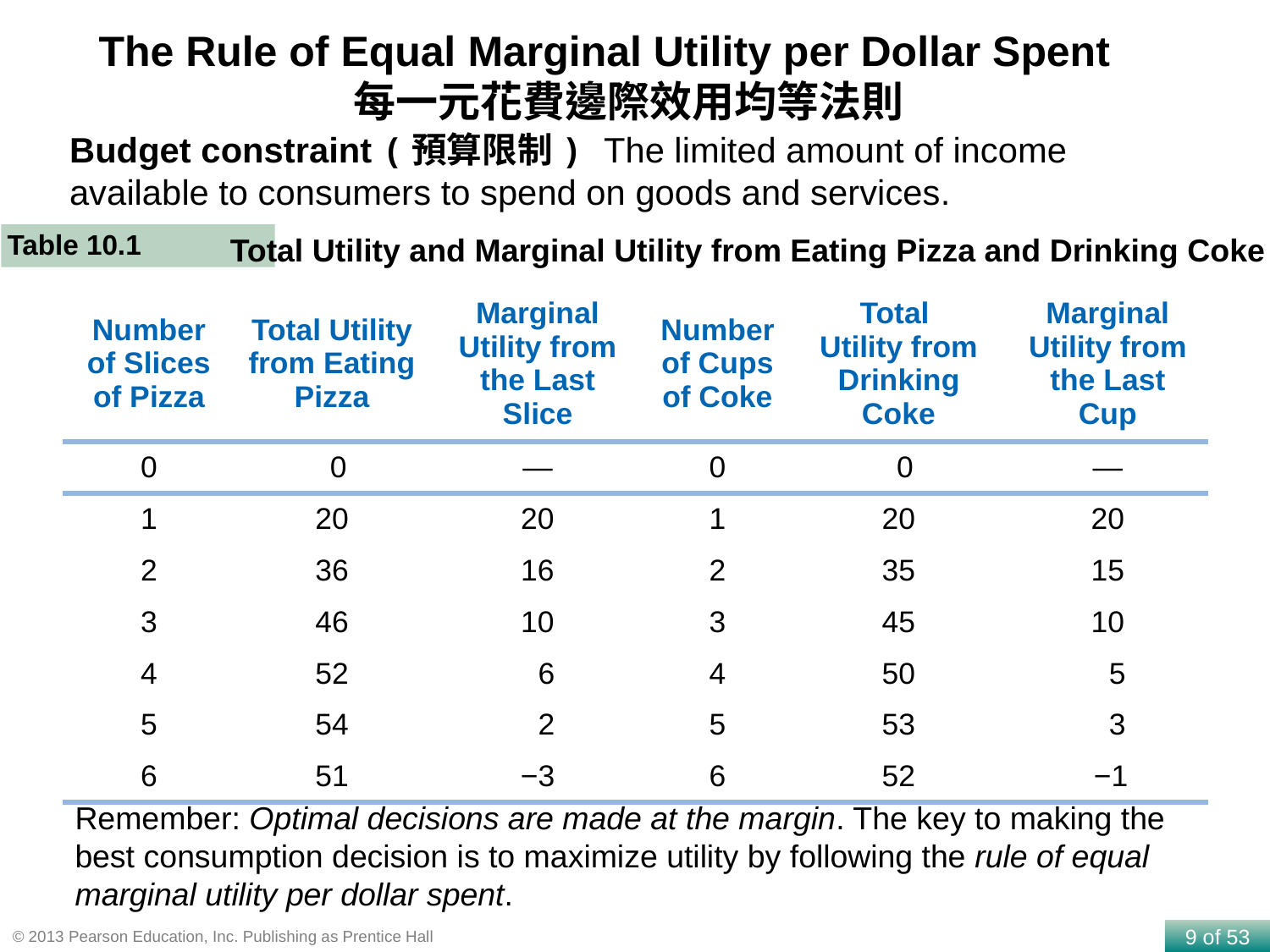

The Rule of Equal Marginal Utility per Dollar Spent
每一元花費邊際效用均等法則
Budget constraint (預算限制) The limited amount of income available to consumers to spend on goods and services.
Total Utility and Marginal Utility from Eating Pizza and Drinking Coke
Table 10.1
| Number of Slices of Pizza | Total Utility from Eating Pizza | Marginal Utility from the Last Slice | Number of Cups of Coke | Total Utility from Drinking Coke | Marginal Utility from the Last Cup |
| --- | --- | --- | --- | --- | --- |
| 0 | 0 | — | 0 | 0 | — |
| 1 | 20 | 20 | 1 | 20 | 20 |
| 2 | 36 | 16 | 2 | 35 | 15 |
| 3 | 46 | 10 | 3 | 45 | 10 |
| 4 | 52 | 6 | 4 | 50 | 5 |
| 5 | 54 | 2 | 5 | 53 | 3 |
| 6 | 51 | −3 | 6 | 52 | −1 |
Remember: Optimal decisions are made at the margin. The key to making the best consumption decision is to maximize utility by following the rule of equal marginal utility per dollar spent.